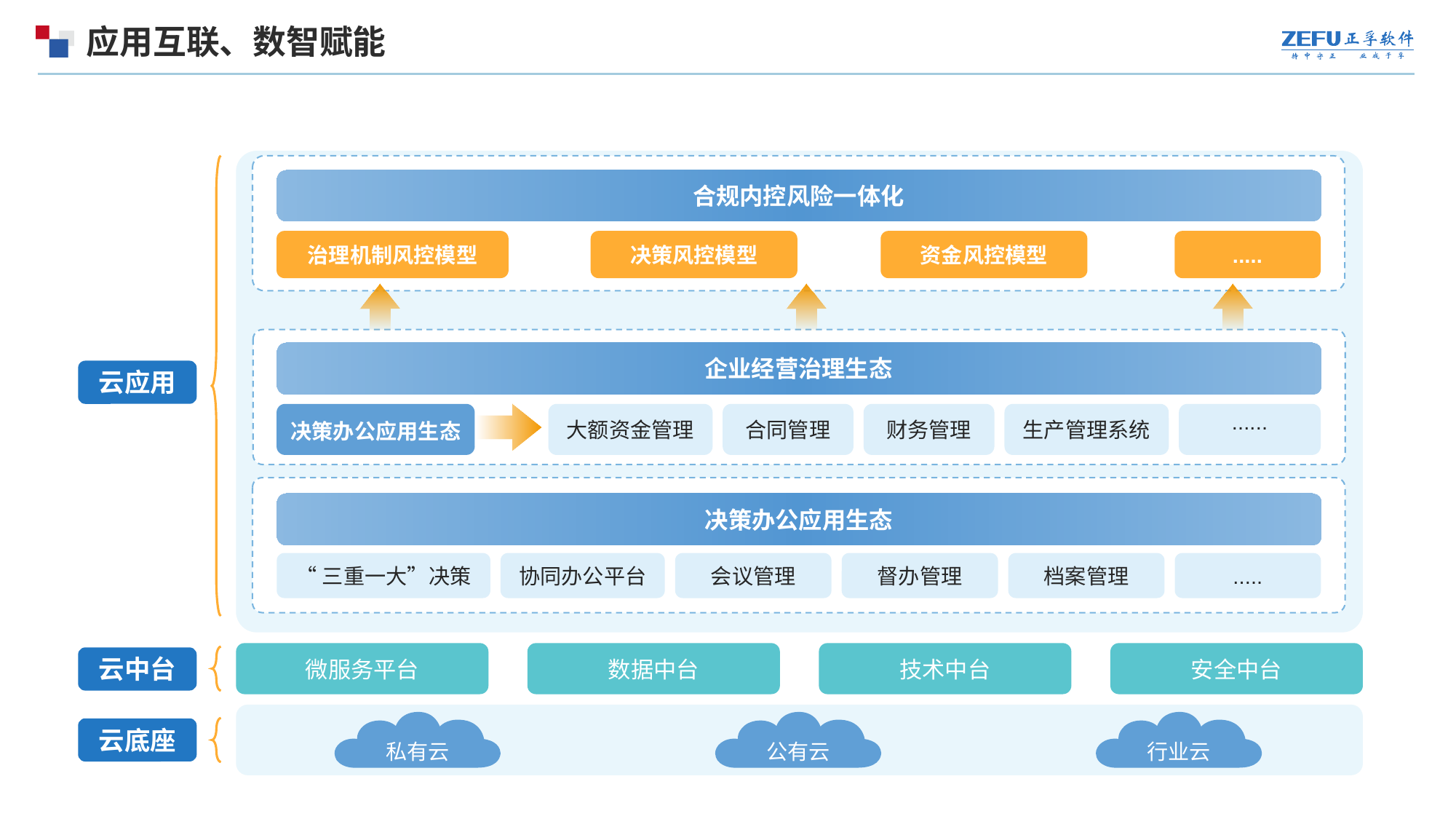

# 应用互联、数智赋能

合规内控风险一体化
治理机制风控模型
决策风控模型
资金风控模型
.....

企业经营治理生态
云应用
决策办公应用生态

大额资金管理
合同管理
财务管理
生产管理系统
......

决策办公应用生态
“三重一大”决策
协同办公平台
会议管理
督办管理
档案管理
.....
微服务平台
数据中台
技术中台
安全中台

云中台

私有云
公有云
行业云

云底座